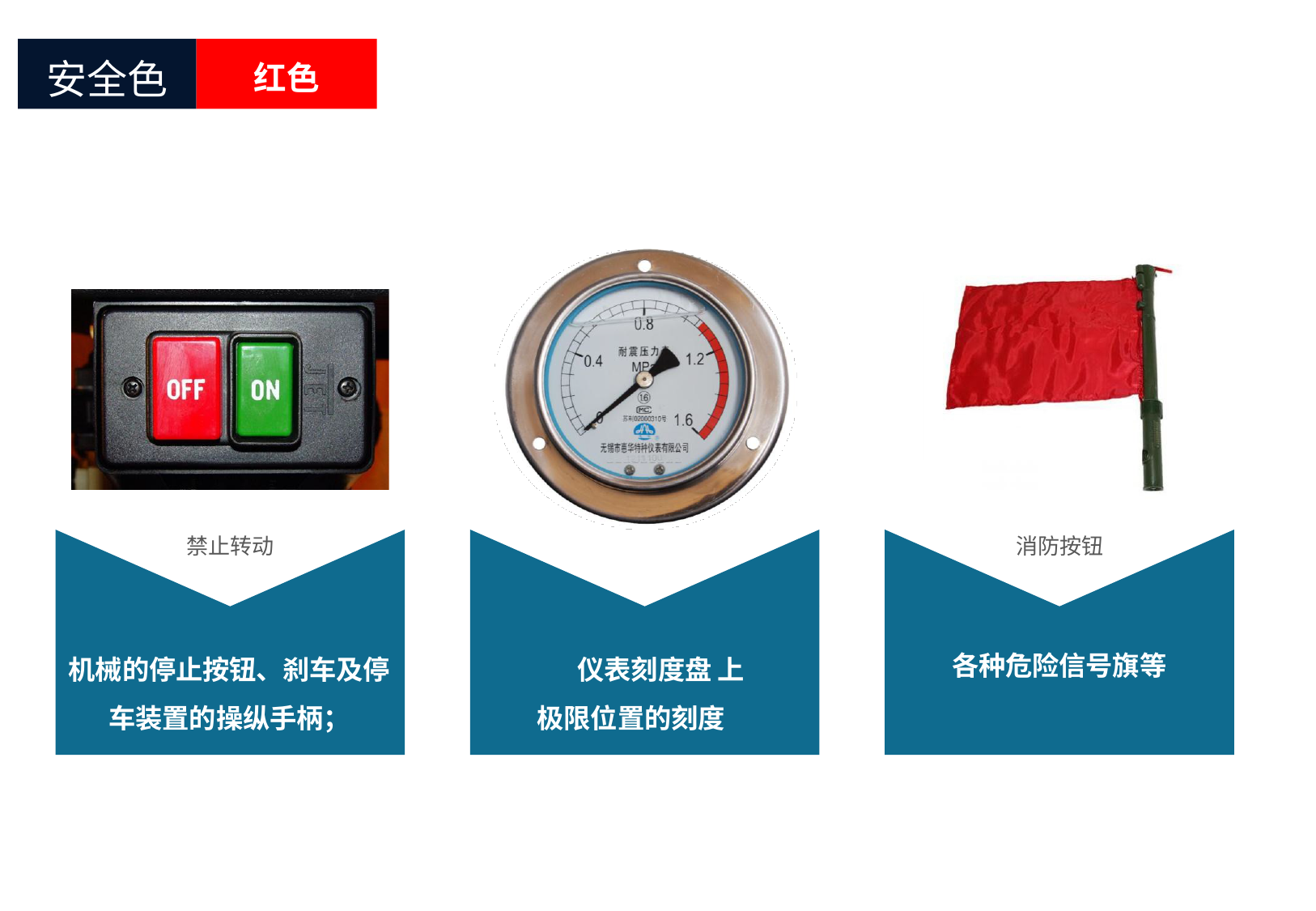

安全色
红色

禁止转动
消防按钮
机械的停止按钮、刹车及停 车装置的操纵手柄；
仪表刻度盘 上极限位置的刻度
各种危险信号旗等